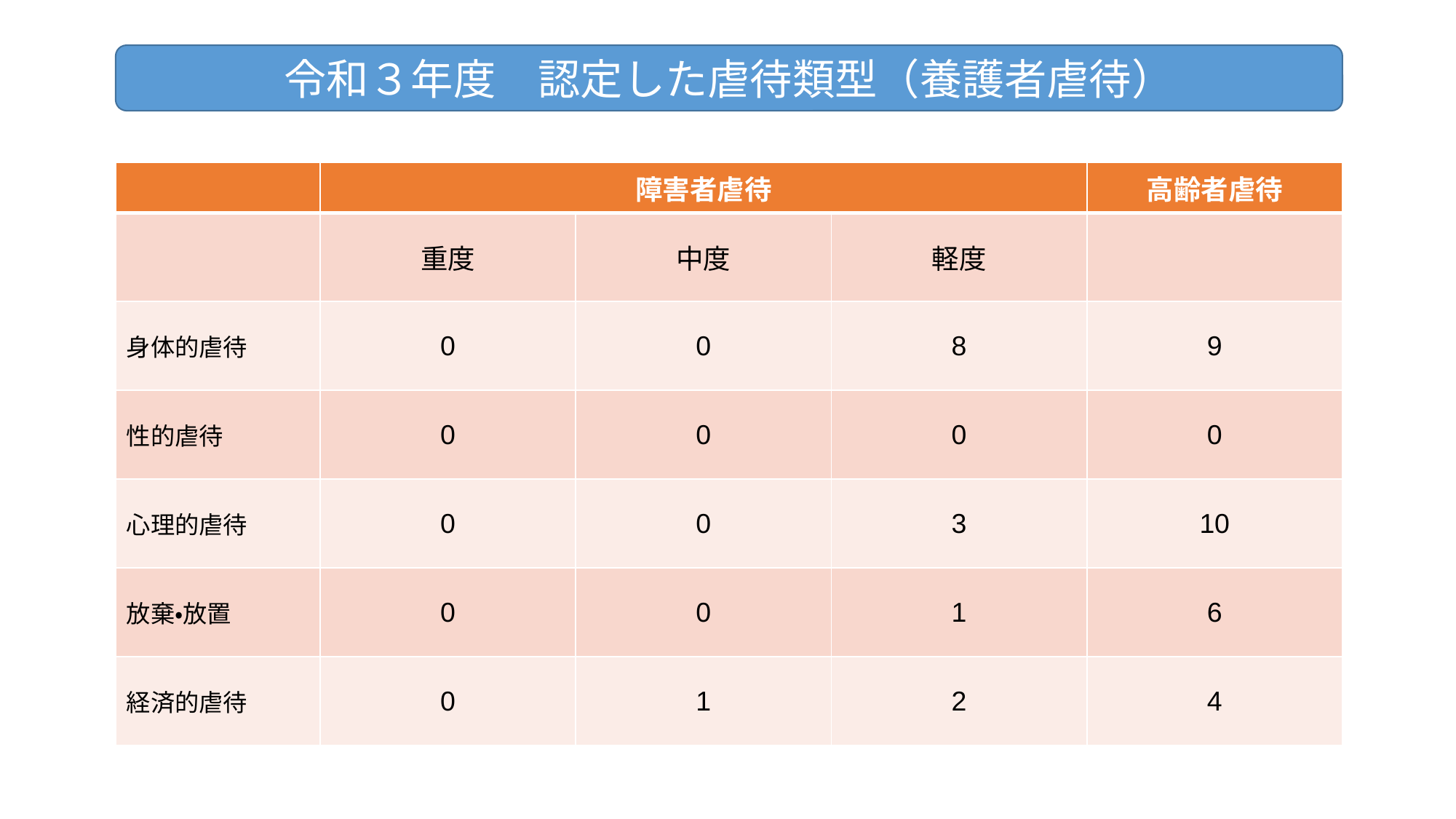

令和３年度　認定した虐待類型（養護者虐待）
|  | 障害者虐待 |  |  | 高齢者虐待 |
| --- | --- | --- | --- | --- |
|  | 重度 | 中度 | 軽度 |  |
| 身体的虐待 | 0 | 0 | 8 | 9 |
| 性的虐待 | 0 | 0 | 0 | 0 |
| 心理的虐待 | 0 | 0 | 3 | 10 |
| 放棄・放置 | 0 | 0 | 1 | 6 |
| 経済的虐待 | 0 | 1 | 2 | 4 |